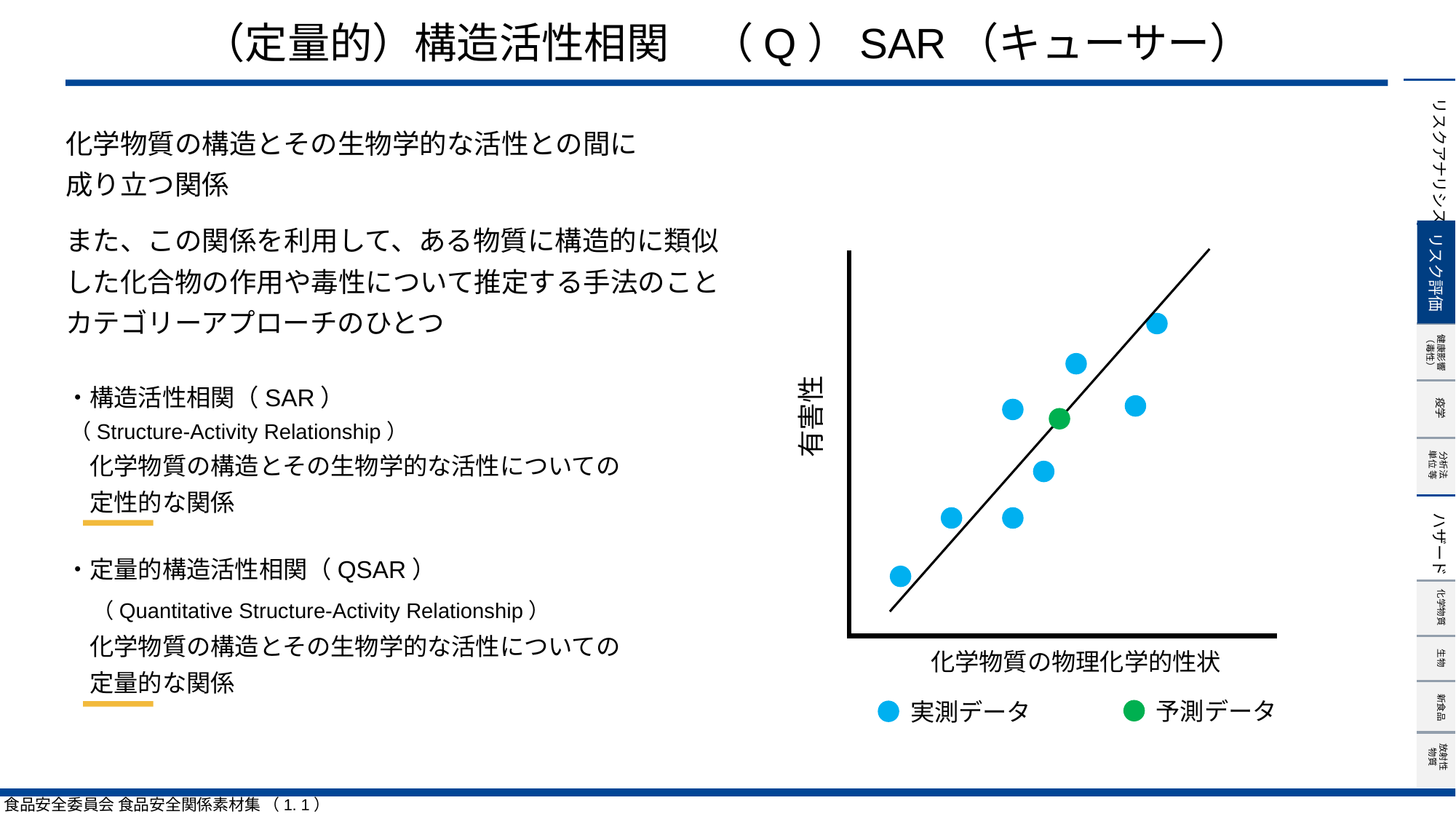

# （定量的）構造活性相関　（Q）SAR（キューサー）
化学物質の構造とその生物学的な活性との間に
成り立つ関係
また、この関係を利用して、ある物質に構造的に類似
した化合物の作用や毒性について推定する手法のこと
カテゴリーアプローチのひとつ

・構造活性相関（SAR）
 （Structure-Activity Relationship）
　化学物質の構造とその生物学的な活性についての
　定性的な関係
・定量的構造活性相関（QSAR）
　（Quantitative Structure-Activity Relationship） 　
　化学物質の構造とその生物学的な活性についての
　定量的な関係
リスク評価

有害性

化学物質の物理化学的性状
予測データ
実測データ